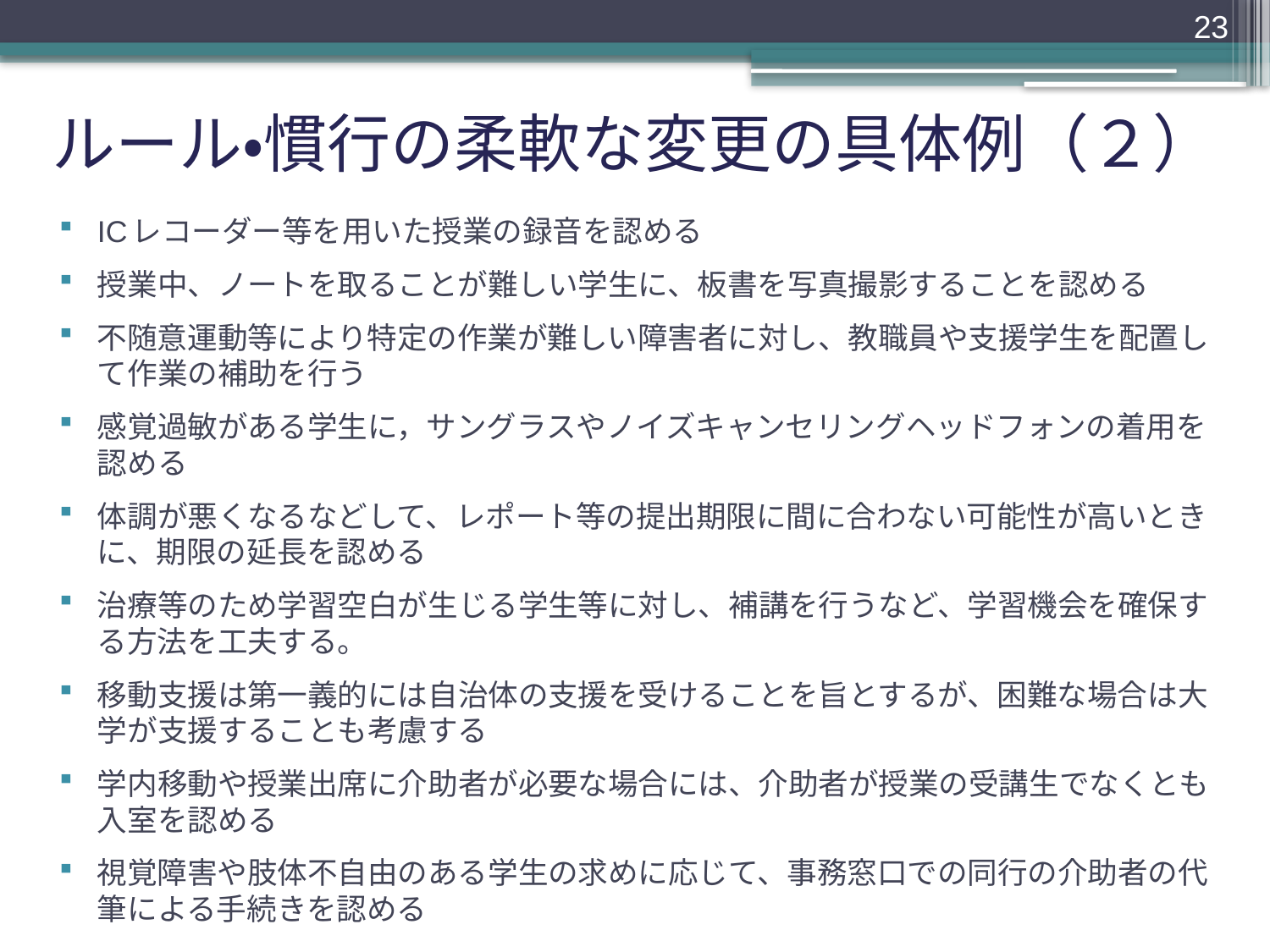

23
# ルール・慣行の柔軟な変更の具体例（２）
ICレコーダー等を用いた授業の録音を認める
授業中、ノートを取ることが難しい学生に、板書を写真撮影することを認める
不随意運動等により特定の作業が難しい障害者に対し、教職員や支援学生を配置して作業の補助を行う
感覚過敏がある学生に，サングラスやノイズキャンセリングヘッドフォンの着用を認める
体調が悪くなるなどして、レポート等の提出期限に間に合わない可能性が高いときに、期限の延長を認める
治療等のため学習空白が生じる学生等に対し、補講を行うなど、学習機会を確保する方法を工夫する。
移動支援は第一義的には自治体の支援を受けることを旨とするが、困難な場合は大学が支援することも考慮する
学内移動や授業出席に介助者が必要な場合には、介助者が授業の受講生でなくとも入室を認める
視覚障害や肢体不自由のある学生の求めに応じて、事務窓口での同行の介助者の代筆による手続きを認める